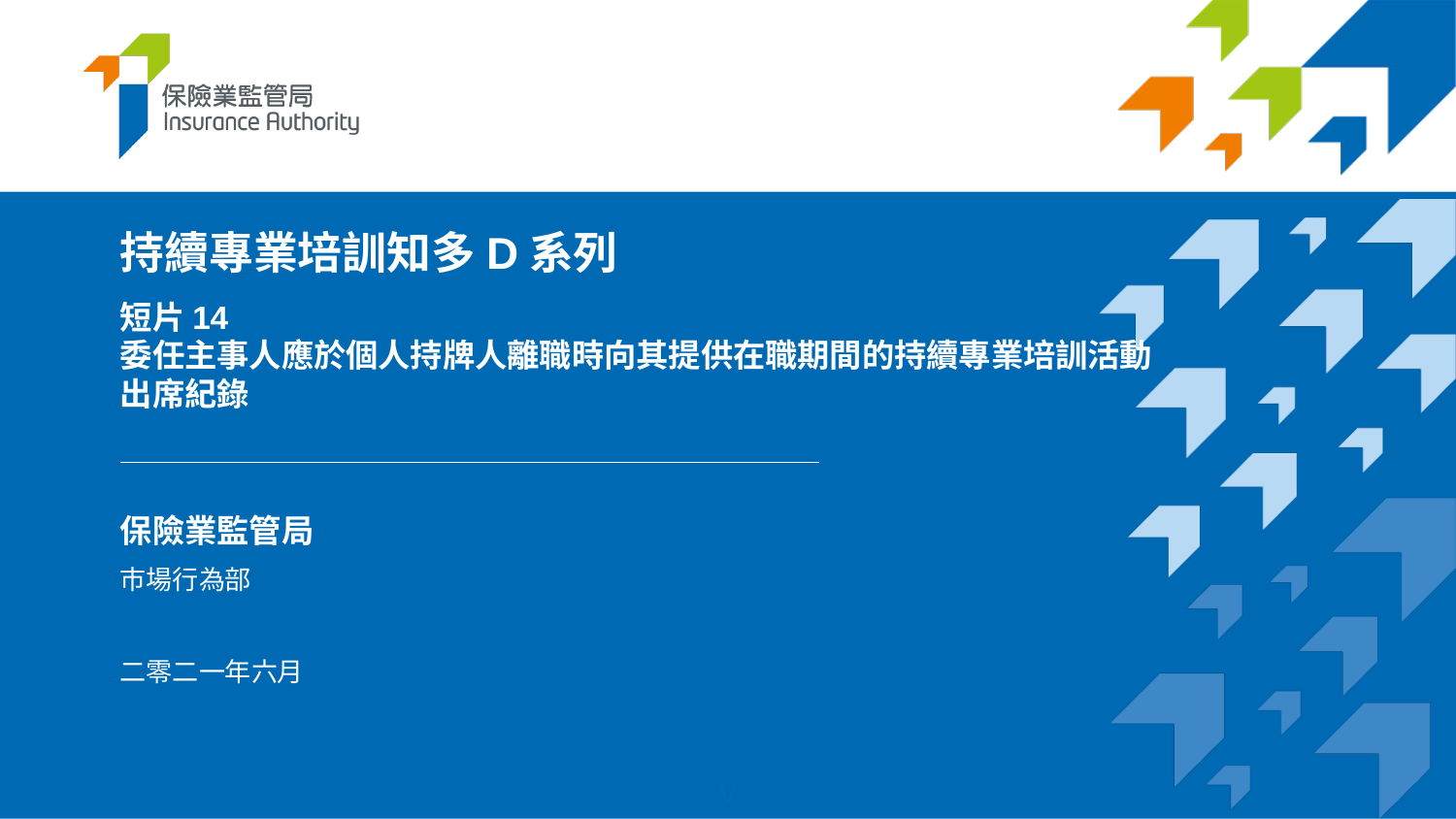

持續專業培訓知多D系列
短片14
委任主事人應於個人持牌人離職時向其提供在職期間的持續專業培訓活動出席紀錄
保險業監管局
市場行為部
二零二一年六月